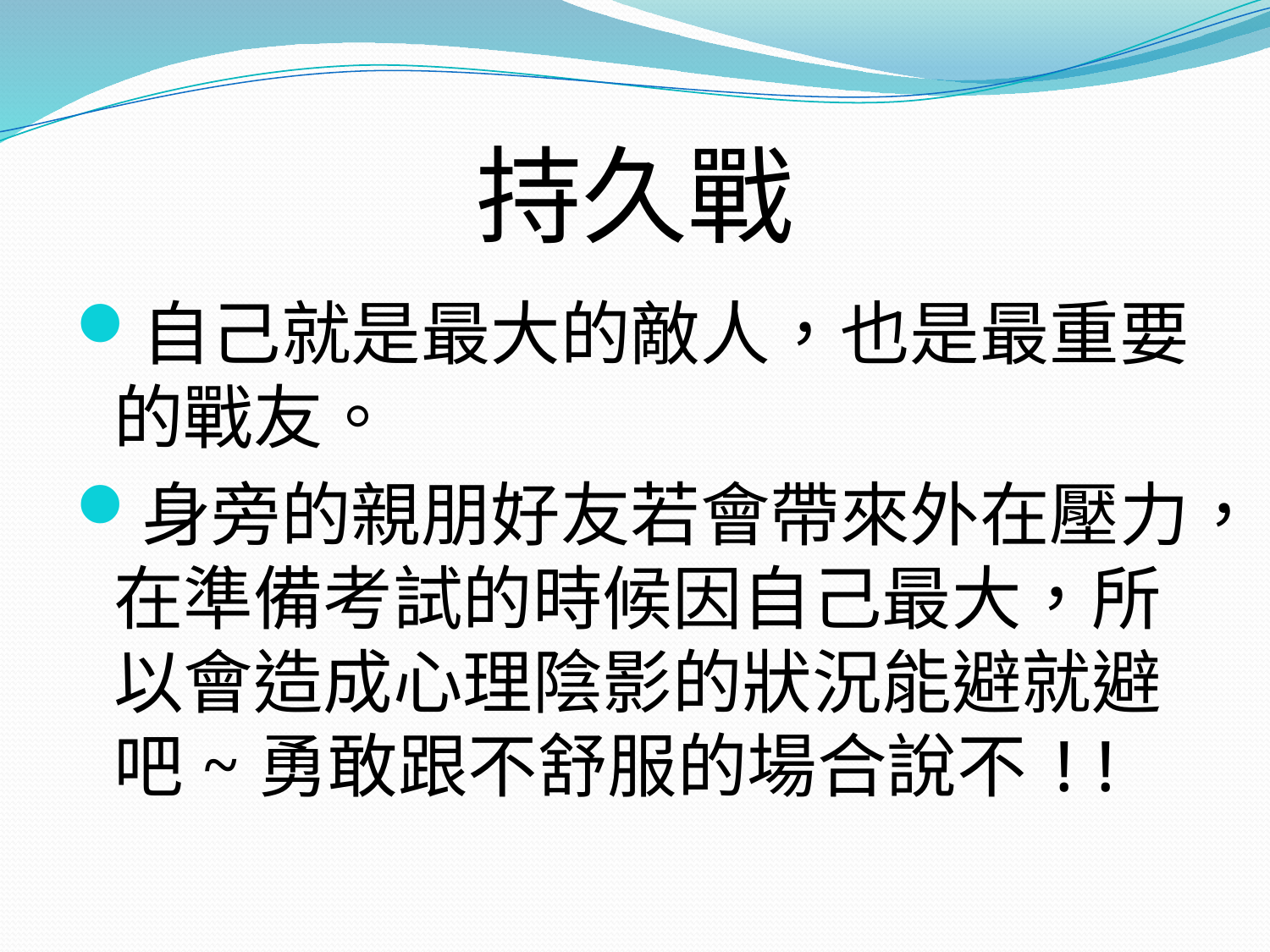

# 持久戰
自己就是最大的敵人，也是最重要的戰友。
身旁的親朋好友若會帶來外在壓力，在準備考試的時候因自己最大，所以會造成心理陰影的狀況能避就避吧~勇敢跟不舒服的場合說不!!